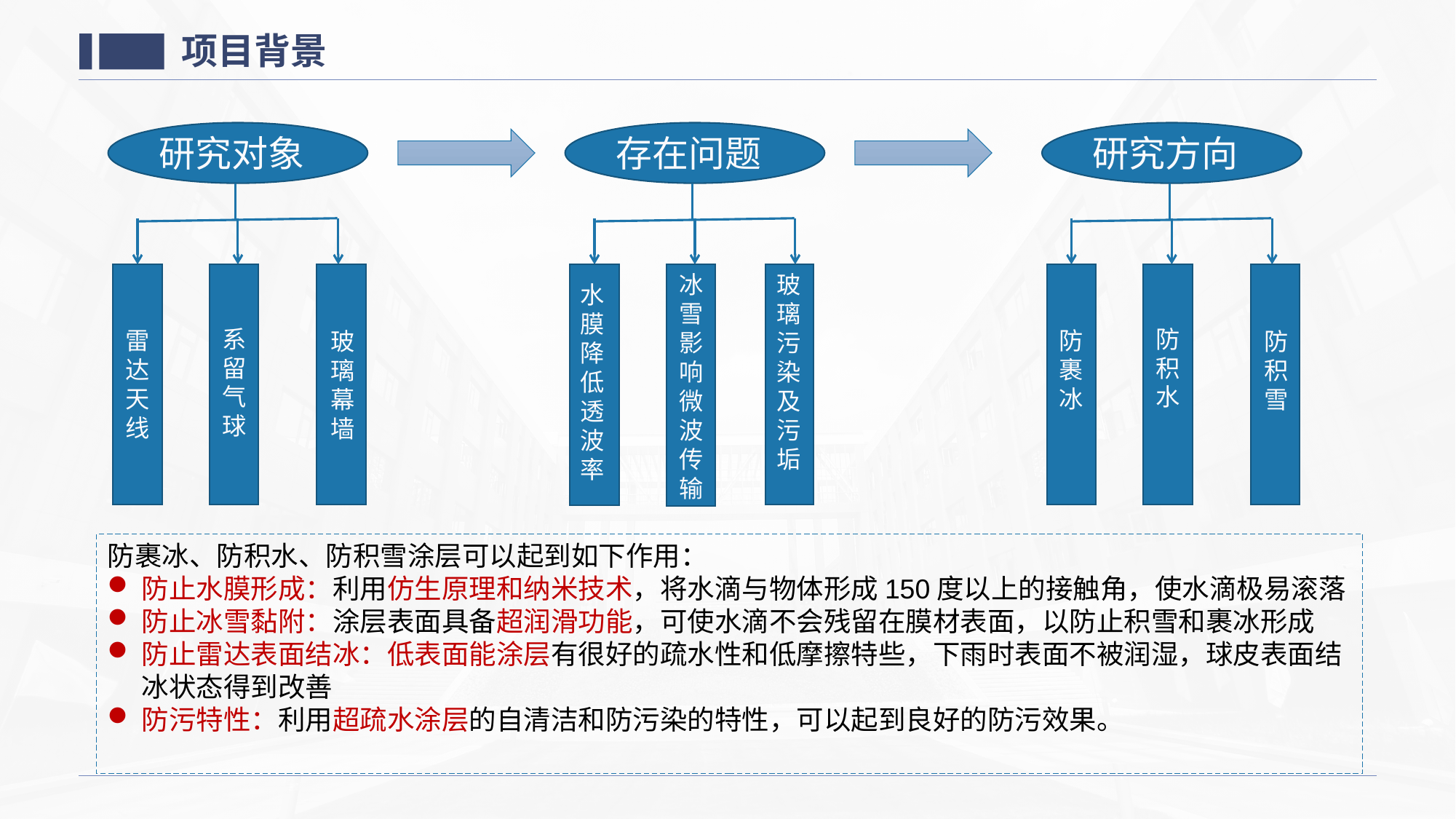

项目背景

研究对象

系留气球
雷达天线
玻璃幕墙

存在问题
研究方向

冰雪影响微波传输
玻璃污染及污垢

水膜降低透波率
防积水
防裹冰
防积雪
防裹冰、防积水、防积雪涂层可以起到如下作用：
防止水膜形成：利用仿生原理和纳米技术，将水滴与物体形成150度以上的接触角，使水滴极易滚落
防止冰雪黏附：涂层表面具备超润滑功能，可使水滴不会残留在膜材表面，以防止积雪和裹冰形成
防止雷达表面结冰：低表面能涂层有很好的疏水性和低摩擦特些，下雨时表面不被润湿，球皮表面结冰状态得到改善
防污特性：利用超疏水涂层的自清洁和防污染的特性，可以起到良好的防污效果。